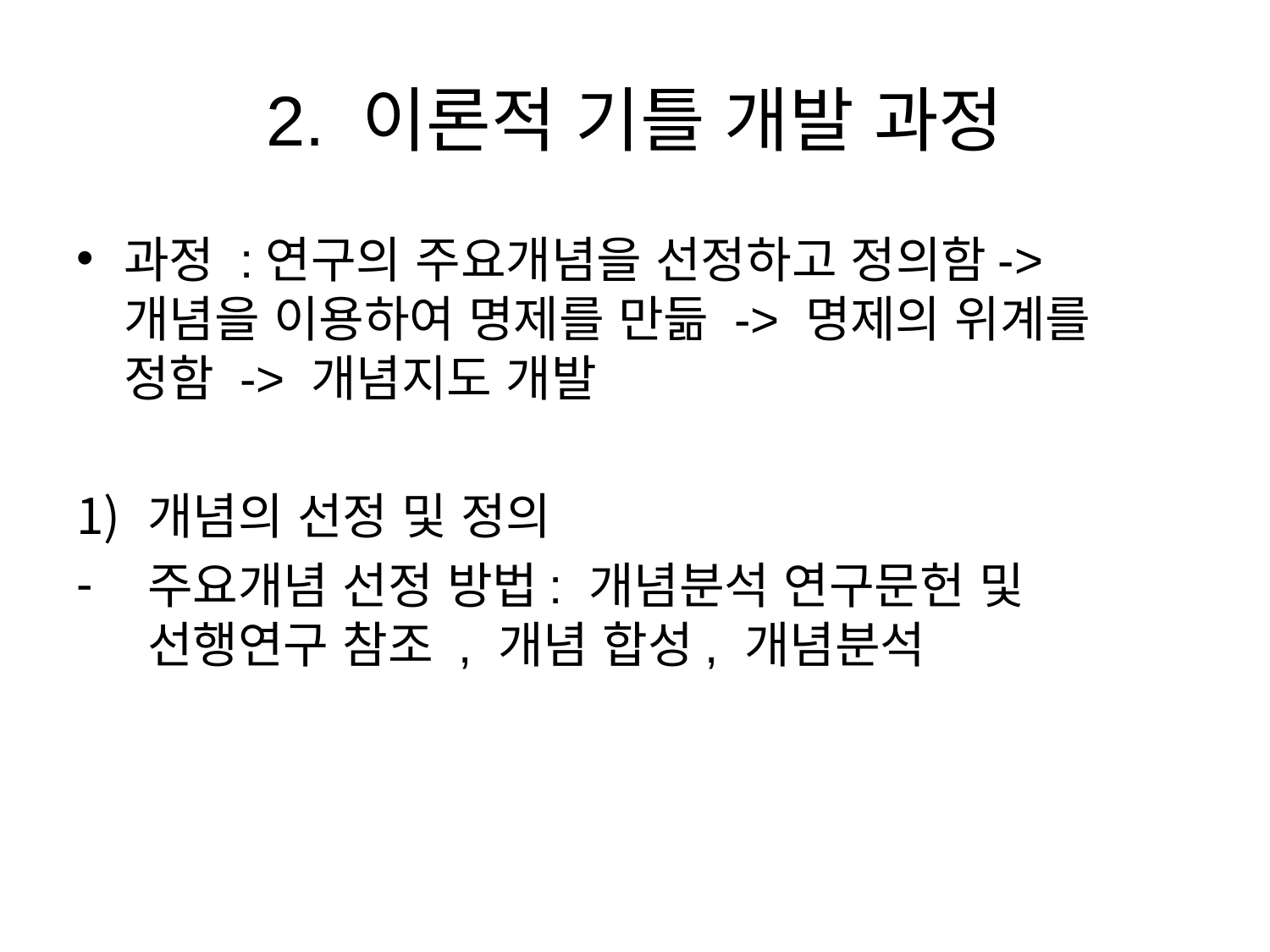

# 2. 이론적 기틀 개발 과정
과정 :연구의 주요개념을 선정하고 정의함-> 개념을 이용하여 명제를 만듦 -> 명제의 위계를 정함 -> 개념지도 개발

개념의 선정 및 정의
주요개념 선정 방법: 개념분석 연구문헌 및 선행연구 참조 , 개념 합성, 개념분석